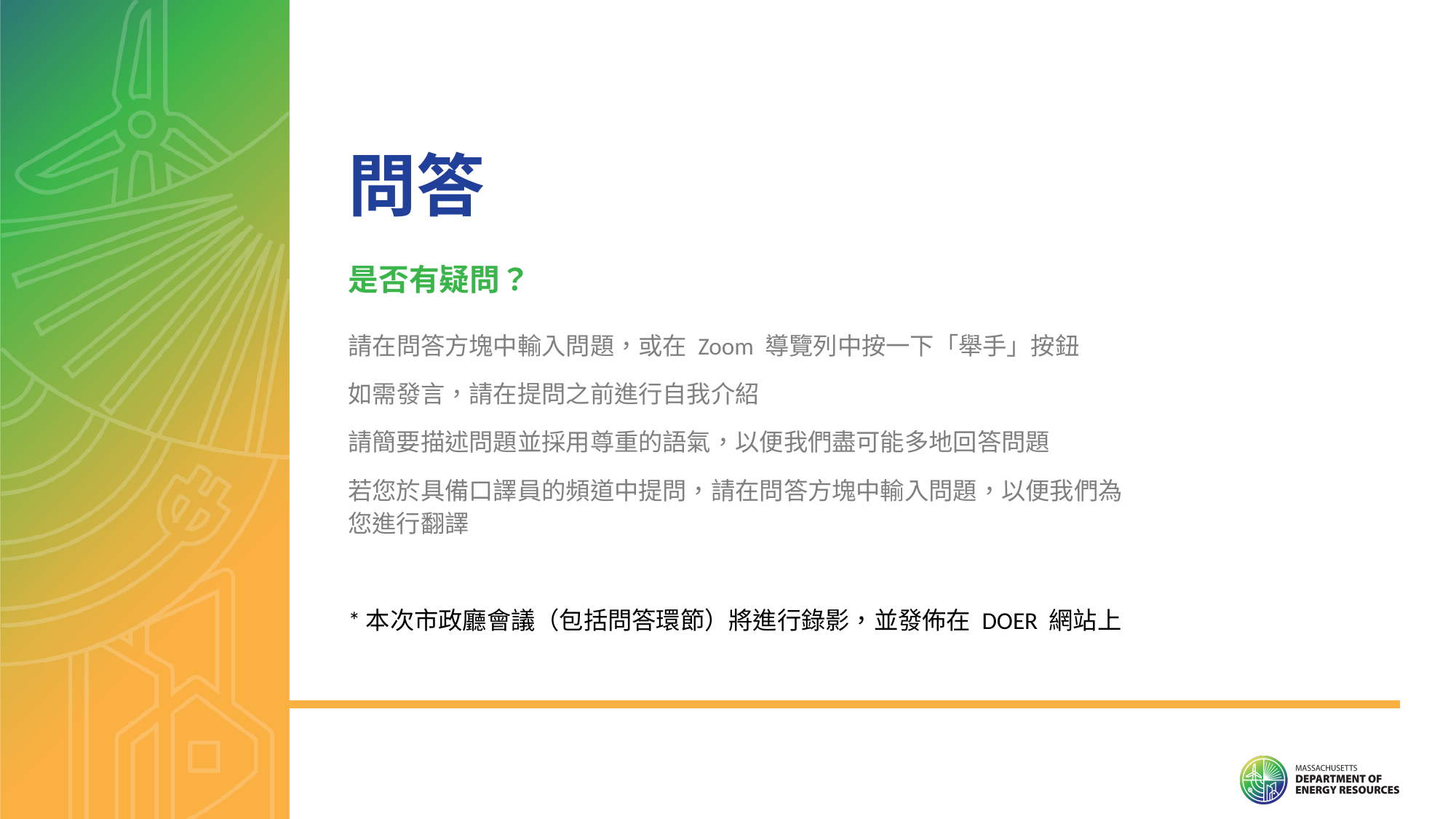

問答
是否有疑問？

請在問答方塊中輸入問題，或在 Zoom 導覽列中按一下「舉手」按鈕
如需發言，請在提問之前進行自我介紹
請簡要描述問題並採用尊重的語氣，以便我們盡可能多地回答問題
若您於具備口譯員的頻道中提問，請在問答方塊中輸入問題，以便我們為您進行翻譯

*本次市政廳會議（包括問答環節）將進行錄影，並發佈在 DOER 網站上